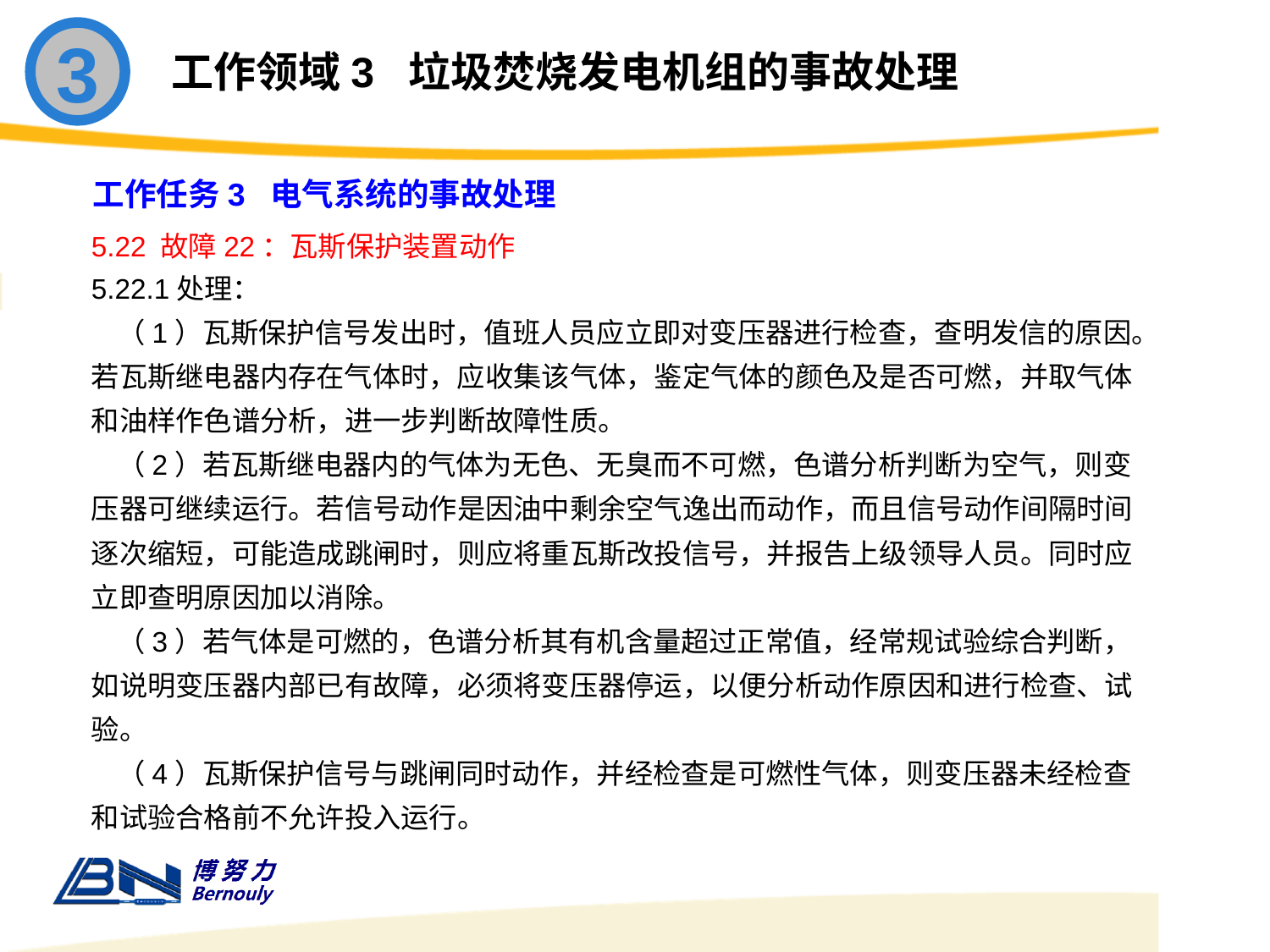

3
工作领域3  垃圾焚烧发电机组的事故处理
工作任务3  电气系统的事故处理
5.22 故障22：瓦斯保护装置动作
5.22.1处理：
   （1）瓦斯保护信号发出时，值班人员应立即对变压器进行检查，查明发信的原因。若瓦斯继电器内存在气体时，应收集该气体，鉴定气体的颜色及是否可燃，并取气体和油样作色谱分析，进一步判断故障性质。
   （2）若瓦斯继电器内的气体为无色、无臭而不可燃，色谱分析判断为空气，则变压器可继续运行。若信号动作是因油中剩余空气逸出而动作，而且信号动作间隔时间逐次缩短，可能造成跳闸时，则应将重瓦斯改投信号，并报告上级领导人员。同时应立即查明原因加以消除。
   （3）若气体是可燃的，色谱分析其有机含量超过正常值，经常规试验综合判断，如说明变压器内部已有故障，必须将变压器停运，以便分析动作原因和进行检查、试验。
   （4）瓦斯保护信号与跳闸同时动作，并经检查是可燃性气体，则变压器未经检查和试验合格前不允许投入运行。